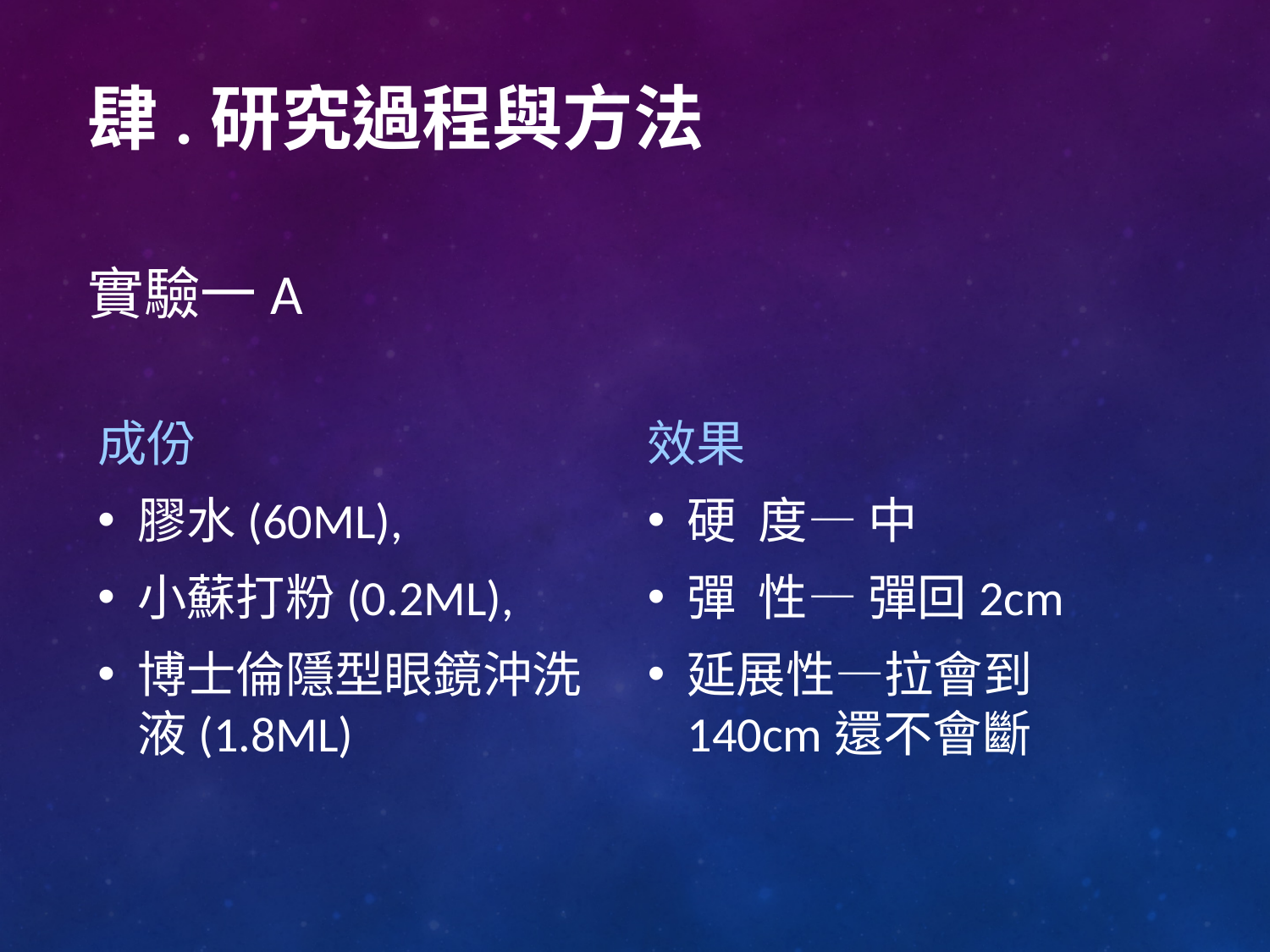

# 肆.研究過程與方法
實驗一A
成份
膠水(60ML),
小蘇打粉(0.2ML),
博士倫隱型眼鏡沖洗液(1.8ML)
效果
硬  度— 中
彈  性— 彈回2cm
延展性—拉會到140cm還不會斷